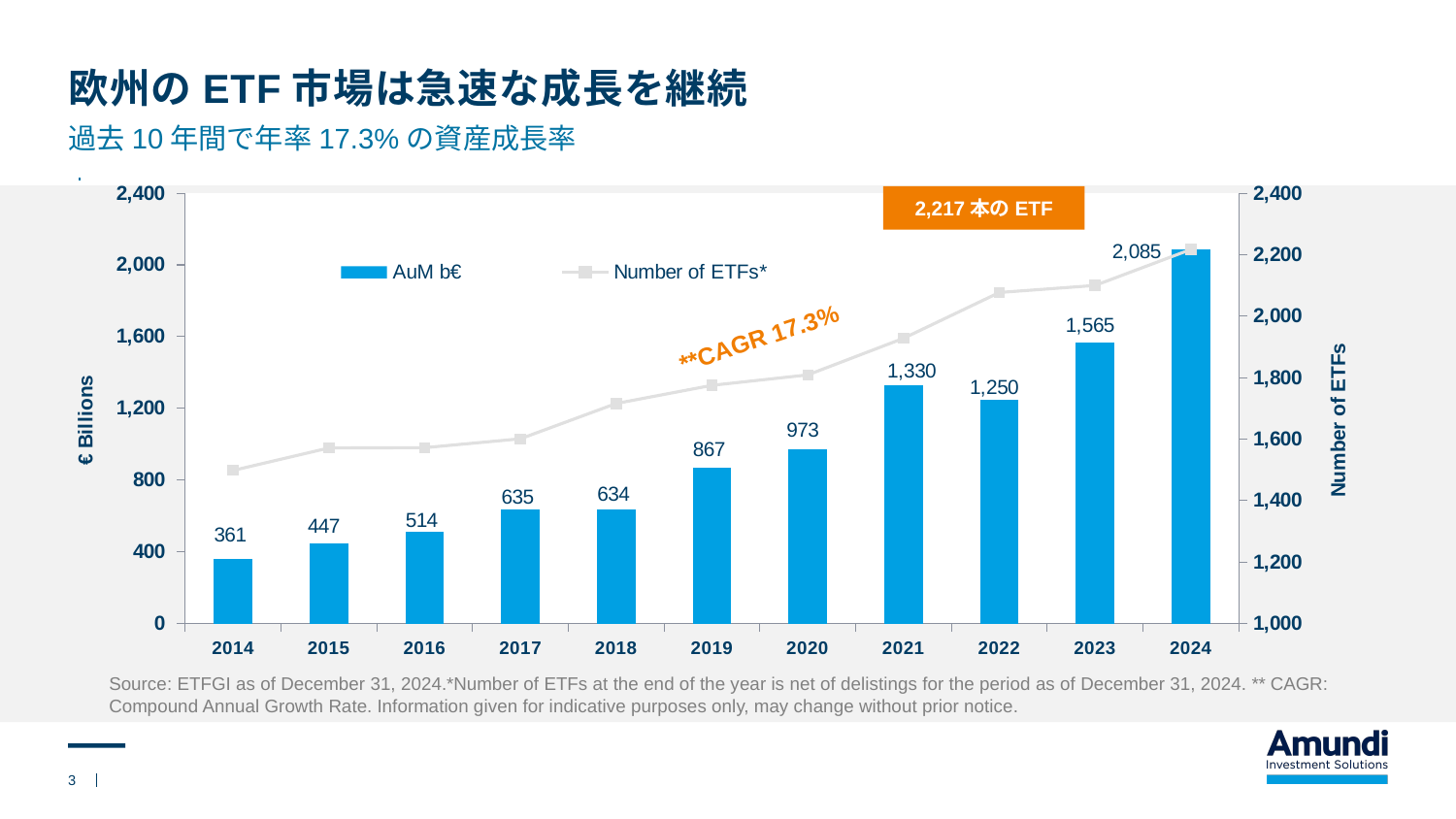

# 欧州のETF市場は急速な成長を継続
過去10年間で年率17.3%の資産成長率

### Chart

| Category | AuM b€ | Number of ETFs* |
|---|---|---|
| 2014 | 360.76105757351127 | 1498.0 |
| 2015 | 447.32249471847155 | 1571.0 |
| 2016 | 514.1827151124181 | 1572.0 |
| 2017 | 635.3706328691736 | 1601.0 |
| 2018 | 634.061135371179 | 1716.0 |
| 2019 | 867.0108598896209 | 1775.0 |
| 2020 | 973.0258332654225 | 1809.0 |
| 2021 | 1329.6839131202541 | 1928.0 |
| 2022 | 1249.765610350647 | 2077.0 |
| 2023 | 1564.7058823529412 | 2100.0 |
| 2024 | 2084.678002023024 | 2217.0 |
2,217本のETF
**CAGR 17.3%
Source: ETFGI as of December 31, 2024.*Number of ETFs at the end of the year is net of delistings for the period as of December 31, 2024. ** CAGR: Compound Annual Growth Rate. Information given for indicative purposes only, may change without prior notice.
3